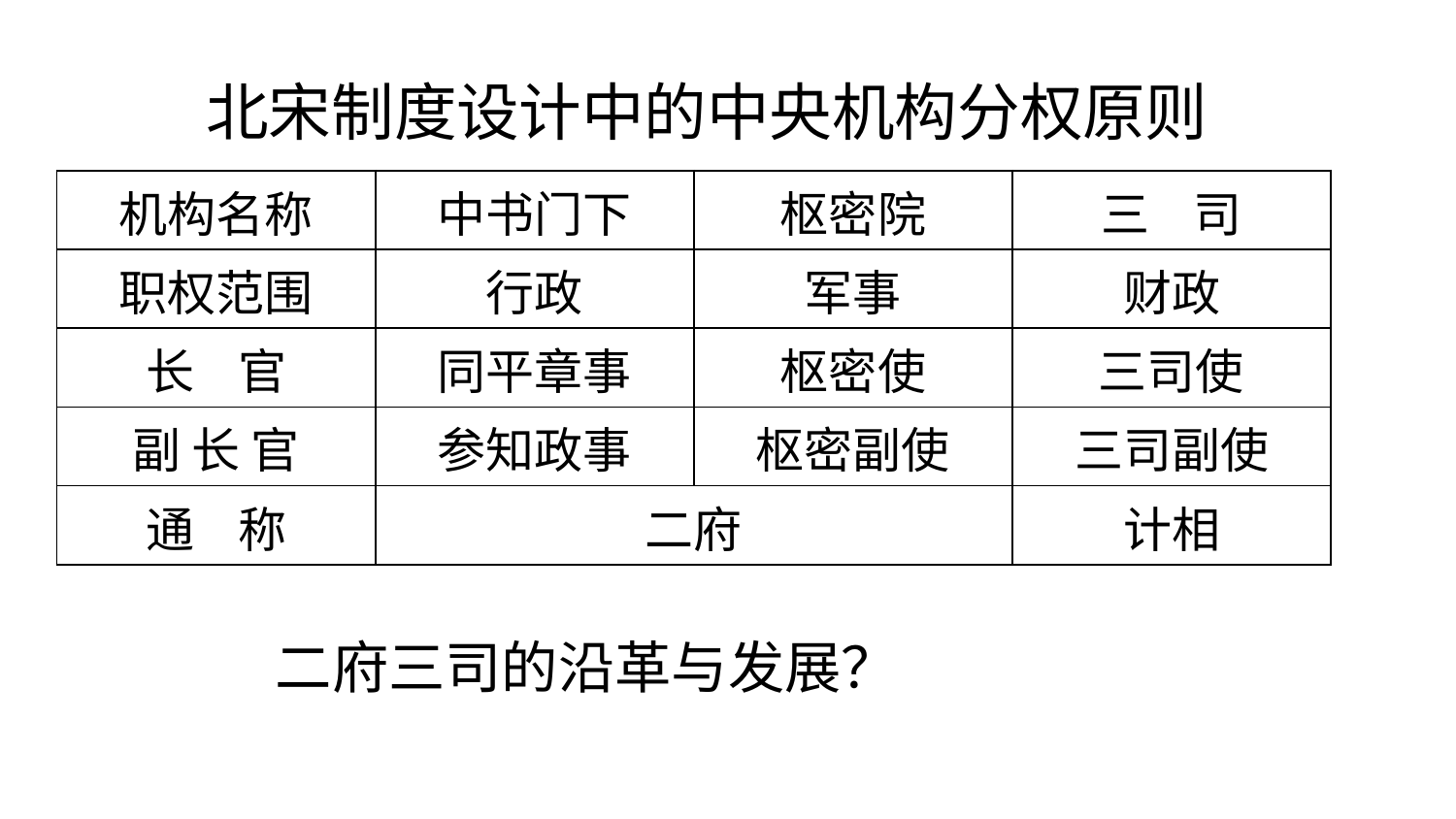

北宋制度设计中的中央机构分权原则
| 机构名称 | 中书门下 | 枢密院 | 三 司 |
| --- | --- | --- | --- |
| 职权范围 | 行政 | 军事 | 财政 |
| 长 官 | 同平章事 | 枢密使 | 三司使 |
| 副 长 官 | 参知政事 | 枢密副使 | 三司副使 |
| 通 称 | 二府 |  | 计相 |
二府三司的沿革与发展？